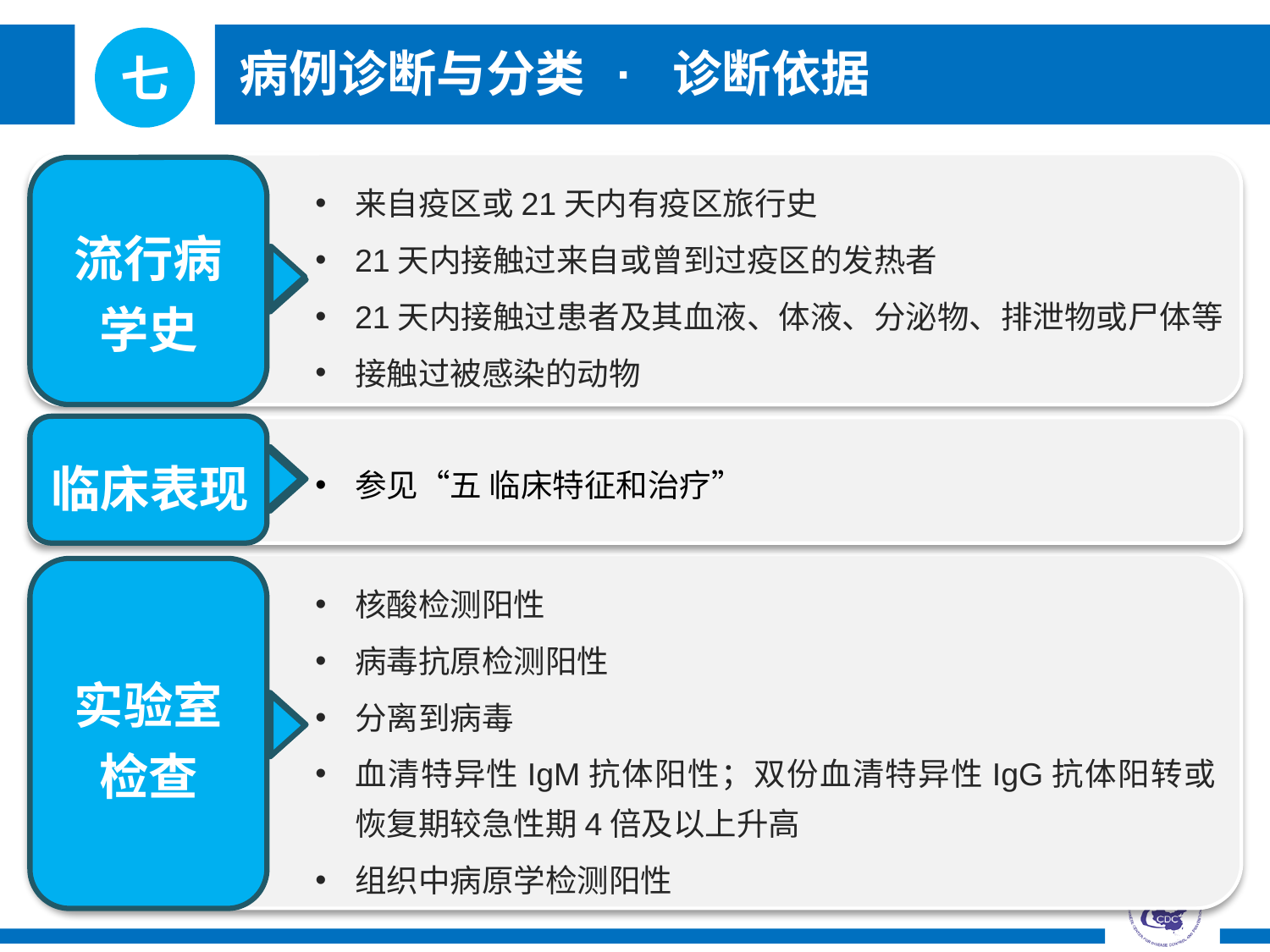

七
病例诊断与分类
·  诊断依据

流行病
学史

来自疫区或21天内有疫区旅行史
21天内接触过来自或曾到过疫区的发热者
21天内接触过患者及其血液、体液、分泌物、排泄物或尸体等
接触过被感染的动物

流行病学史
临床表现

参见“五 临床特征和治疗”

核酸检测阳性
病毒抗原检测阳性
分离到病毒
血清特异性IgM抗体阳性；双份血清特异性IgG抗体阳转或恢复期较急性期4倍及以上升高
组织中病原学检测阳性
实验室
检查